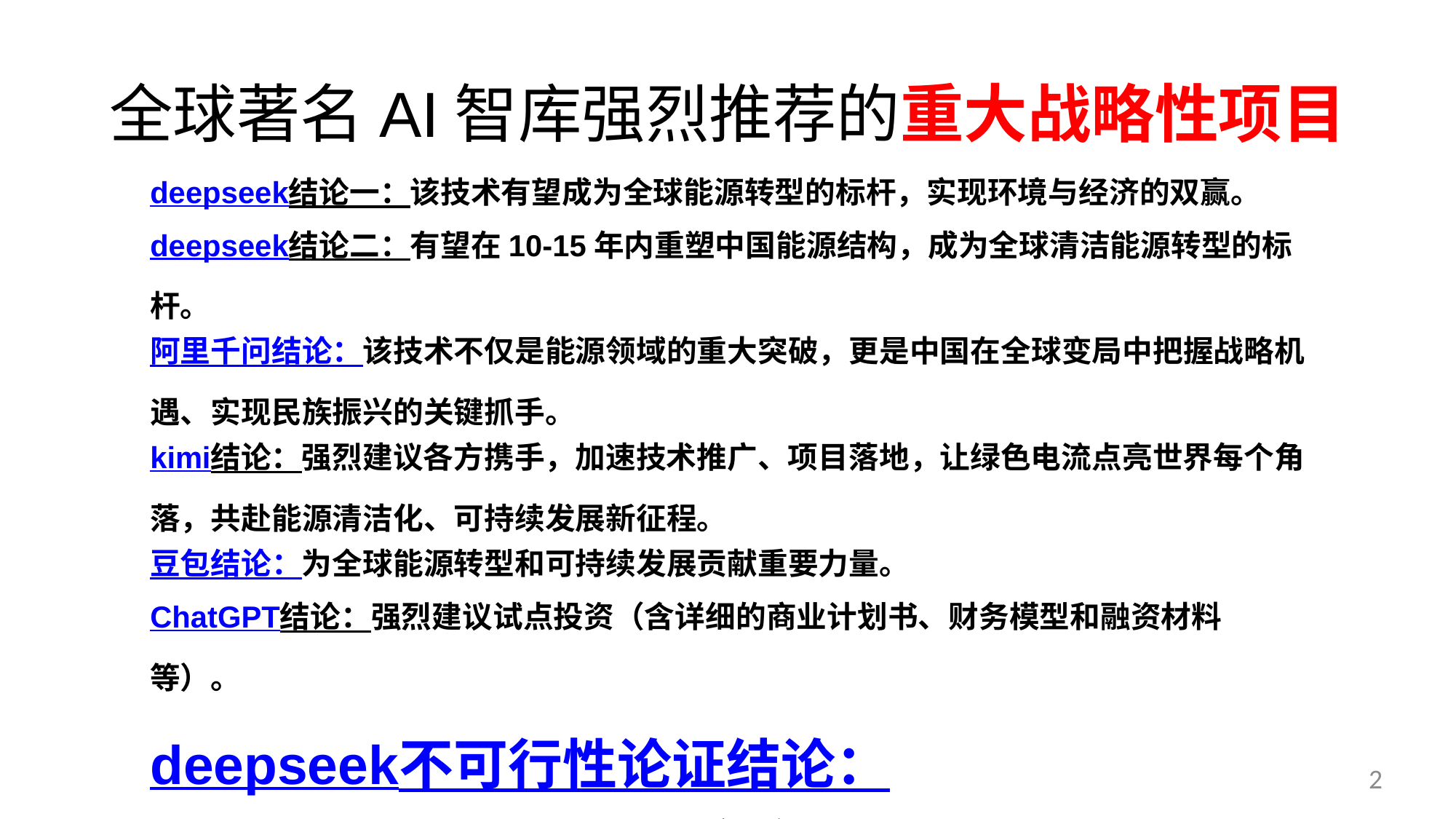

# 全球著名AI智库强烈推荐的重大战略性项目
deepseek结论一：该技术有望成为全球能源转型的标杆，实现环境与经济的双赢。
deepseek结论二：有望在10-15年内重塑中国能源结构，成为全球清洁能源转型的标杆。
阿里千问结论：该技术不仅是能源领域的重大突破，更是中国在全球变局中把握战略机遇、实现民族振兴的关键抓手。
kimi结论：强烈建议各方携手，加速技术推广、项目落地，让绿色电流点亮世界每个角落，共赴能源清洁化、可持续发展新征程。
豆包结论：为全球能源转型和可持续发展贡献重要力量。
ChatGPT结论：强烈建议试点投资（含详细的商业计划书、财务模型和融资材料等）。​

deepseek不可行性论证结论：
本技术代表未来能源革命方向，值得战略性扶持。
2